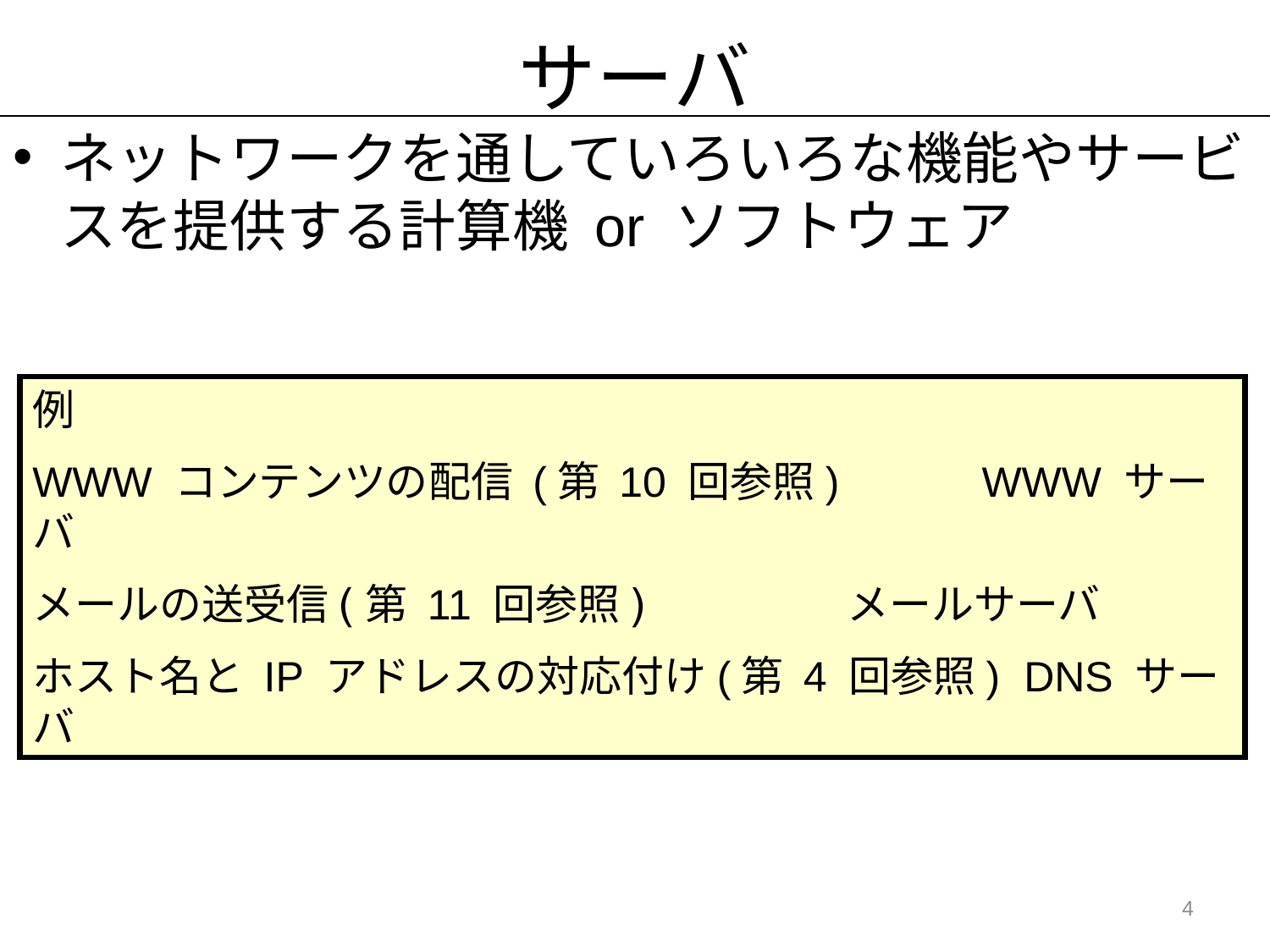

# サーバ
ネットワークを通していろいろな機能やサービスを提供する計算機 or ソフトウェア

例
WWW コンテンツの配信 (第 10 回参照)            WWW サーバ
メールの送受信(第 11 回参照)                メールサーバ
ホスト名と IP アドレスの対応付け(第 4 回参照)  DNS サーバ
4